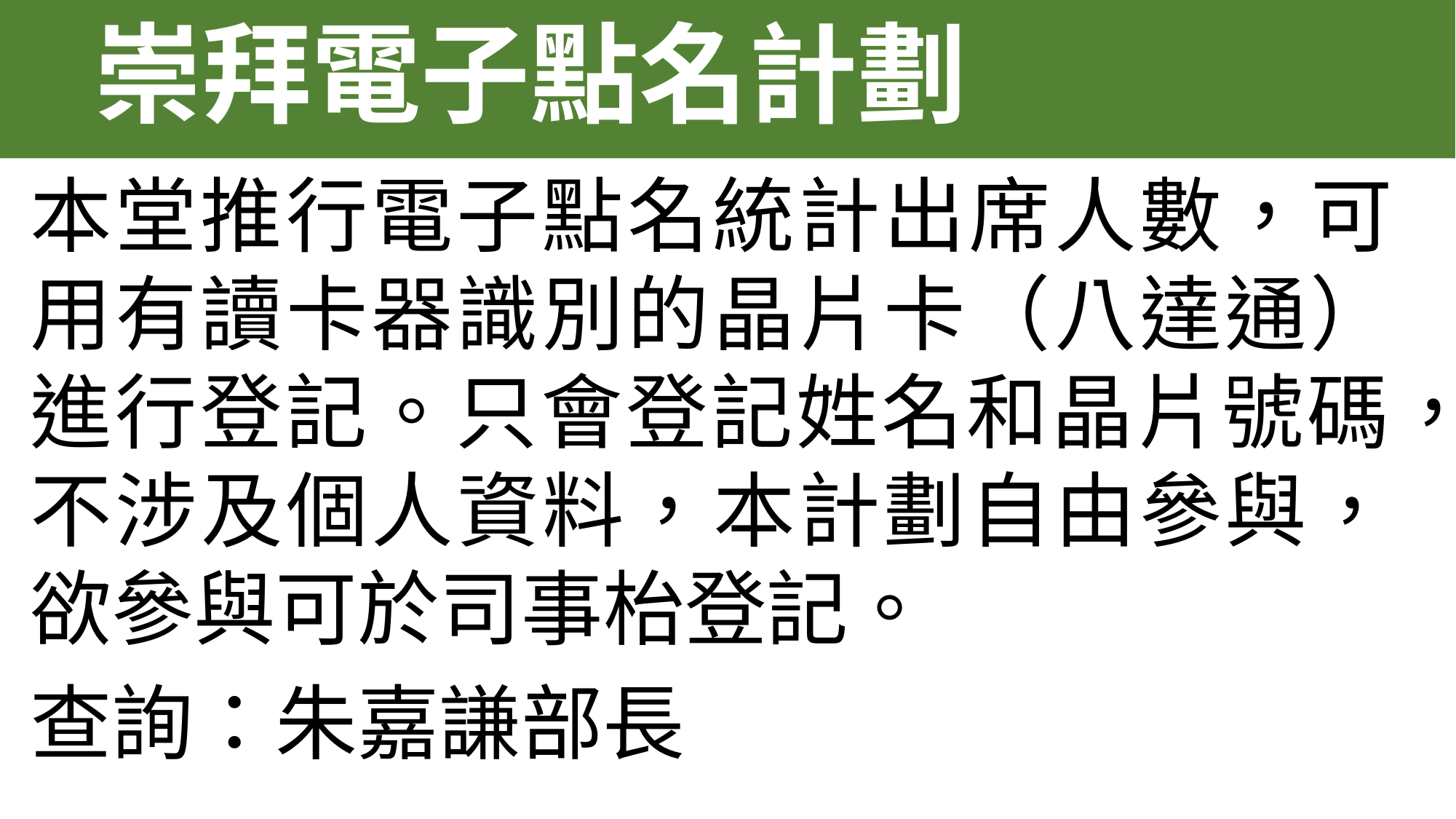

崇拜電子點名計劃
本堂推行電子點名統計出席人數，可用有讀卡器識別的晶片卡（八達通）進行登記。只會登記姓名和晶片號碼，不涉及個人資料，本計劃自由參與，欲參與可於司事枱登記。
查詢：朱嘉謙部長